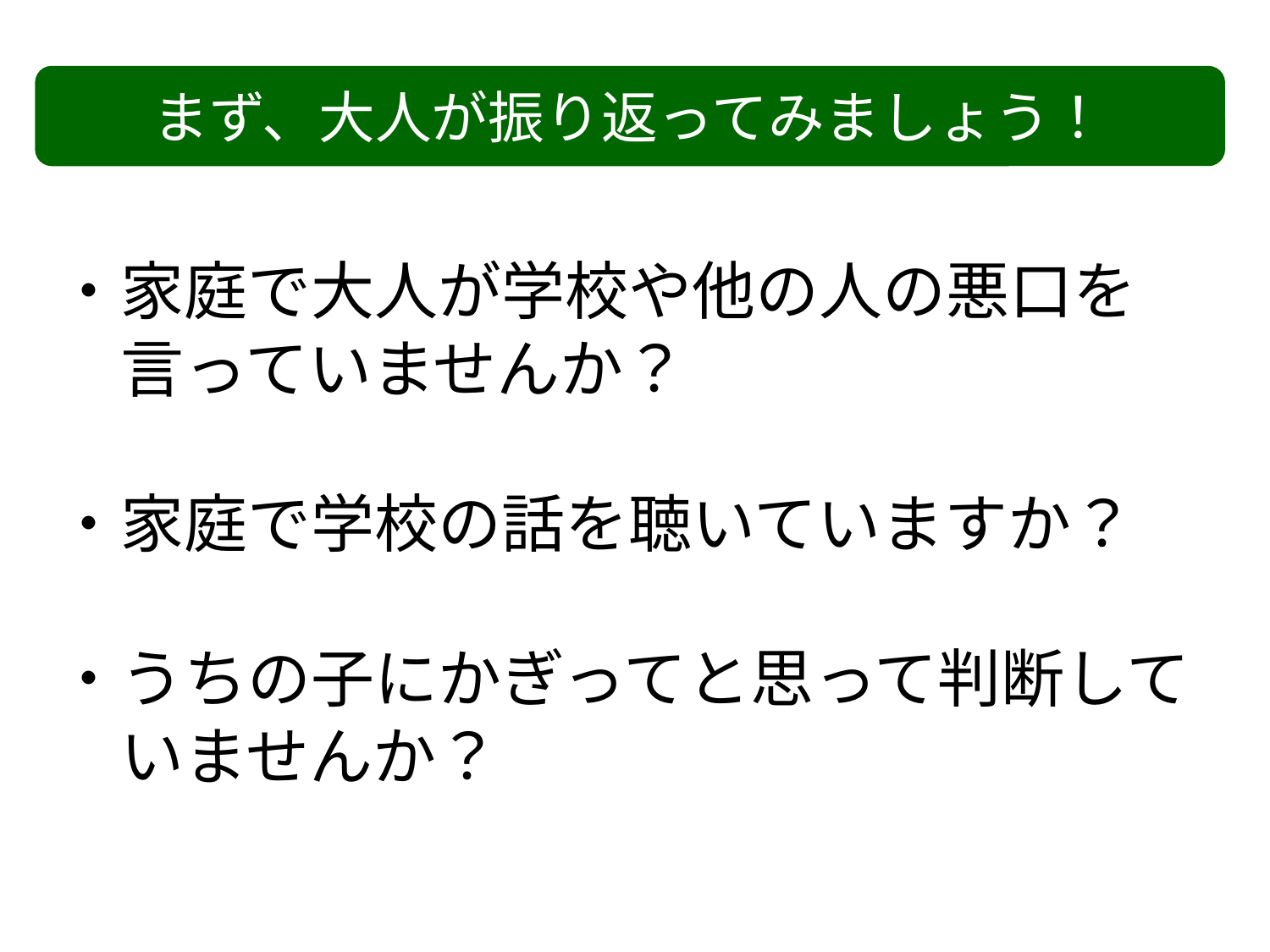

まず、大人が振り返ってみましょう！
・家庭で大人が学校や他の人の悪口を
　言っていませんか？

・家庭で学校の話を聴いていますか？

・うちの子にかぎってと思って判断して
　いませんか？